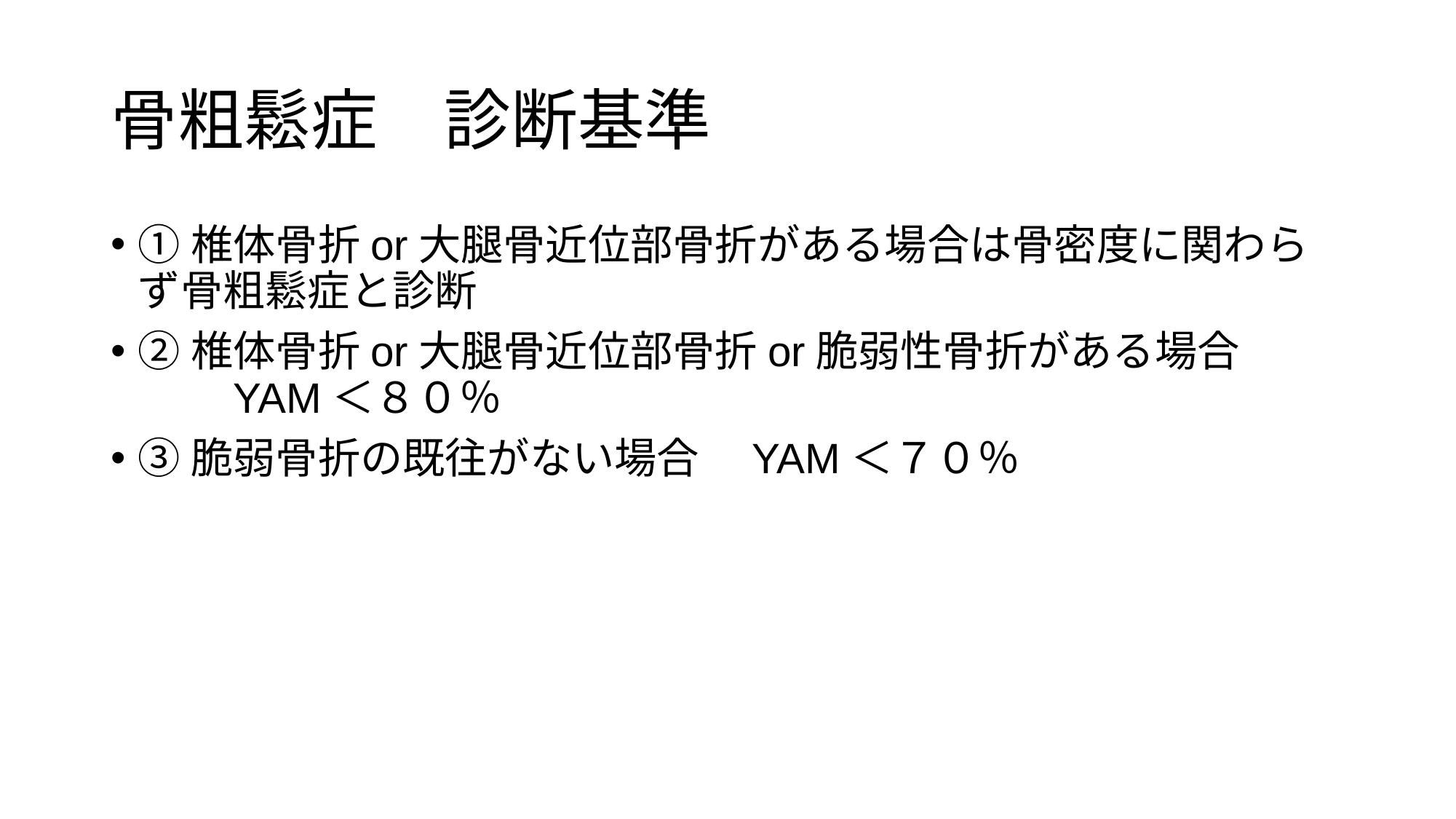

# 骨粗鬆症　診断基準
①椎体骨折or大腿骨近位部骨折がある場合は骨密度に関わらず骨粗鬆症と診断
②椎体骨折or大腿骨近位部骨折or脆弱性骨折がある場合　　　　YAM＜８０％
③脆弱骨折の既往がない場合　YAM＜７０％